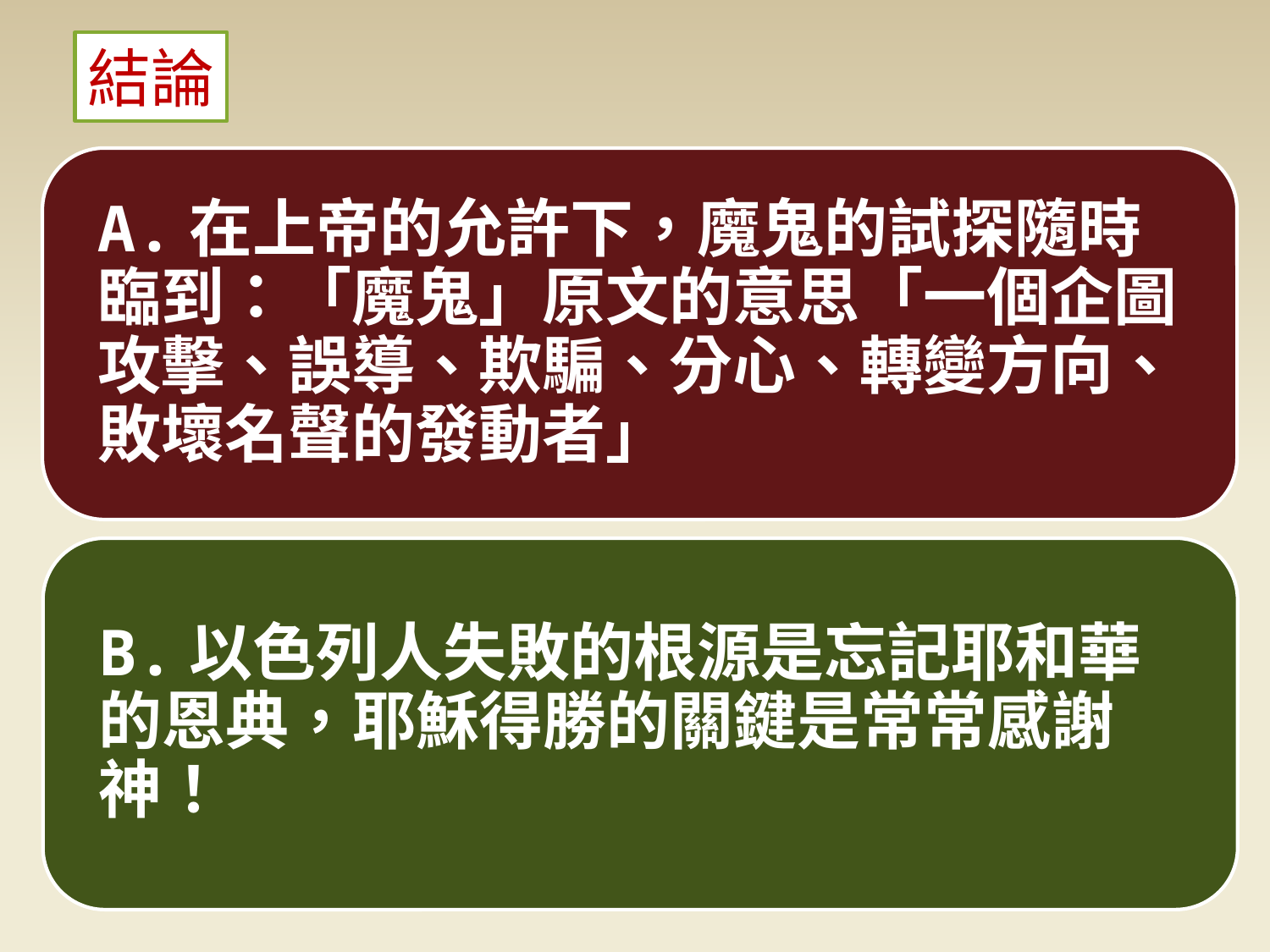

結論
A.在上帝的允許下，魔鬼的試探隨時臨到：「魔鬼」原文的意思「一個企圖攻擊、誤導、欺騙、分心、轉變方向、敗壞名聲的發動者」
B.以色列人失敗的根源是忘記耶和華的恩典，耶穌得勝的關鍵是常常感謝神！